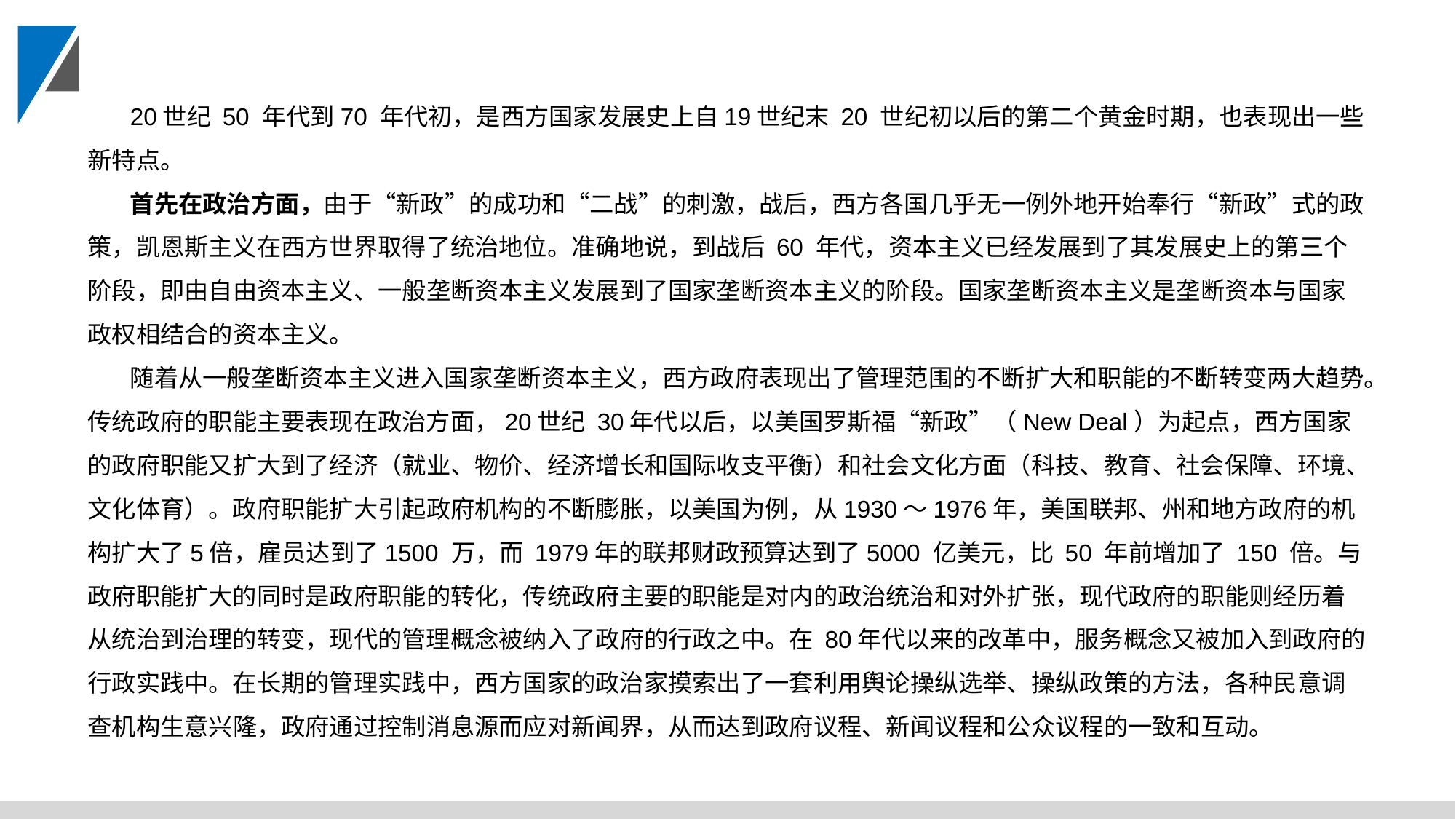

20世纪 50 年代到70 年代初，是西方国家发展史上自19世纪末 20 世纪初以后的第二个黄金时期，也表现出一些新特点。
首先在政治方面，由于“新政”的成功和“二战”的刺激，战后，西方各国几乎无一例外地开始奉行“新政”式的政策，凯恩斯主义在西方世界取得了统治地位。准确地说，到战后 60 年代，资本主义已经发展到了其发展史上的第三个阶段，即由自由资本主义、一般垄断资本主义发展到了国家垄断资本主义的阶段。国家垄断资本主义是垄断资本与国家政权相结合的资本主义。
随着从一般垄断资本主义进入国家垄断资本主义，西方政府表现出了管理范围的不断扩大和职能的不断转变两大趋势。传统政府的职能主要表现在政治方面，20世纪 30年代以后，以美国罗斯福“新政”（New Deal）为起点，西方国家的政府职能又扩大到了经济（就业、物价、经济增长和国际收支平衡）和社会文化方面（科技、教育、社会保障、环境、文化体育）。政府职能扩大引起政府机构的不断膨胀，以美国为例，从1930～1976年，美国联邦、州和地方政府的机构扩大了5倍，雇员达到了1500 万，而 1979年的联邦财政预算达到了5000 亿美元，比 50 年前增加了 150 倍。与政府职能扩大的同时是政府职能的转化，传统政府主要的职能是对内的政治统治和对外扩张，现代政府的职能则经历着从统治到治理的转变，现代的管理概念被纳入了政府的行政之中。在 80年代以来的改革中，服务概念又被加入到政府的行政实践中。在长期的管理实践中，西方国家的政治家摸索出了一套利用舆论操纵选举、操纵政策的方法，各种民意调查机构生意兴隆，政府通过控制消息源而应对新闻界，从而达到政府议程、新闻议程和公众议程的一致和互动。